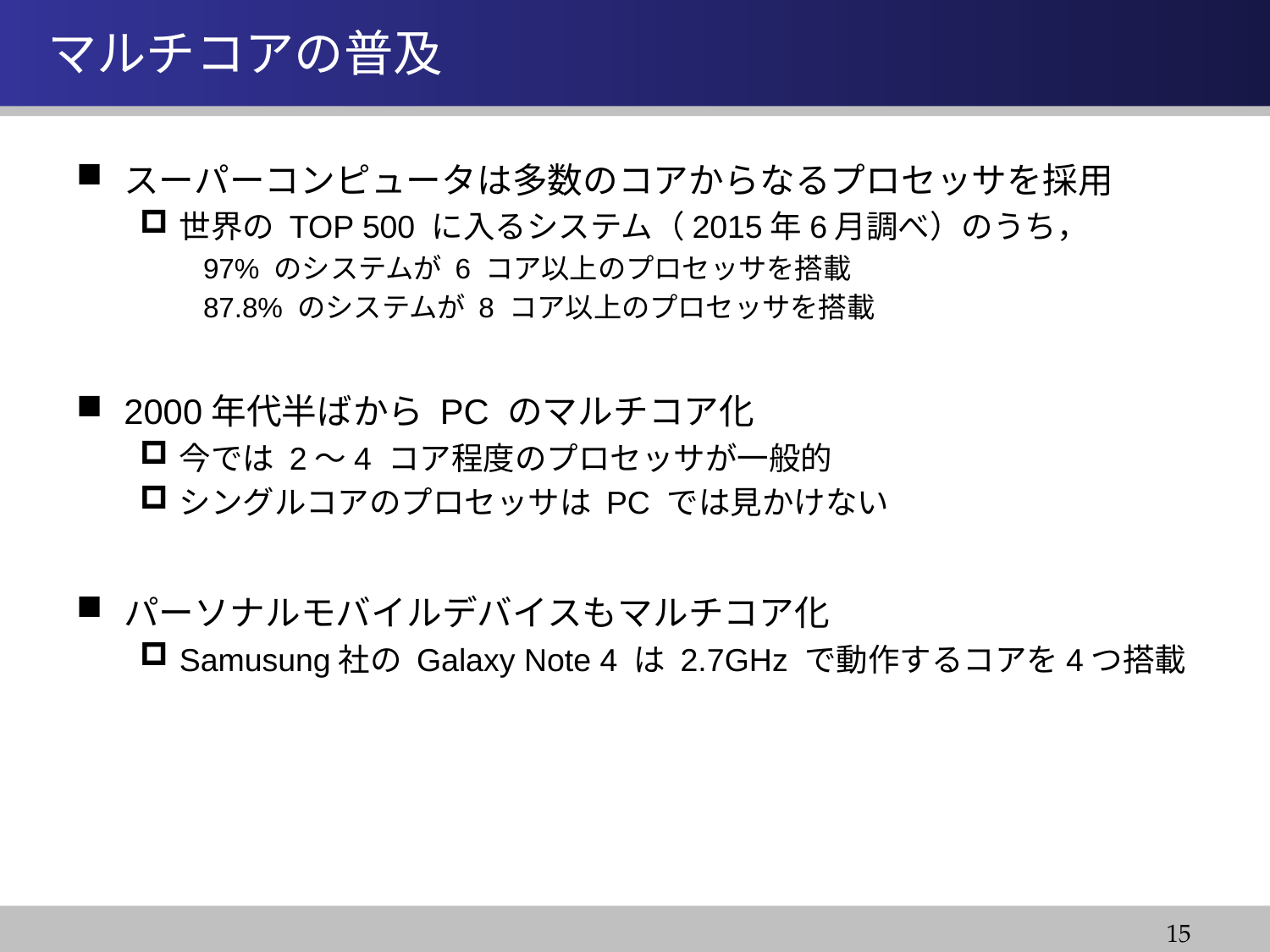

情報システム基盤学基礎１
# マルチコアの普及
スーパーコンピュータは多数のコアからなるプロセッサを採用
世界の TOP 500 に入るシステム（2015年6月調べ）のうち，
97% のシステムが 6 コア以上のプロセッサを搭載
87.8% のシステムが 8 コア以上のプロセッサを搭載

2000年代半ばから PC のマルチコア化
今では 2～4 コア程度のプロセッサが一般的
シングルコアのプロセッサは PC では見かけない

パーソナルモバイルデバイスもマルチコア化
Samusung社の Galaxy Note 4 は 2.7GHz で動作するコアを4つ搭載
15